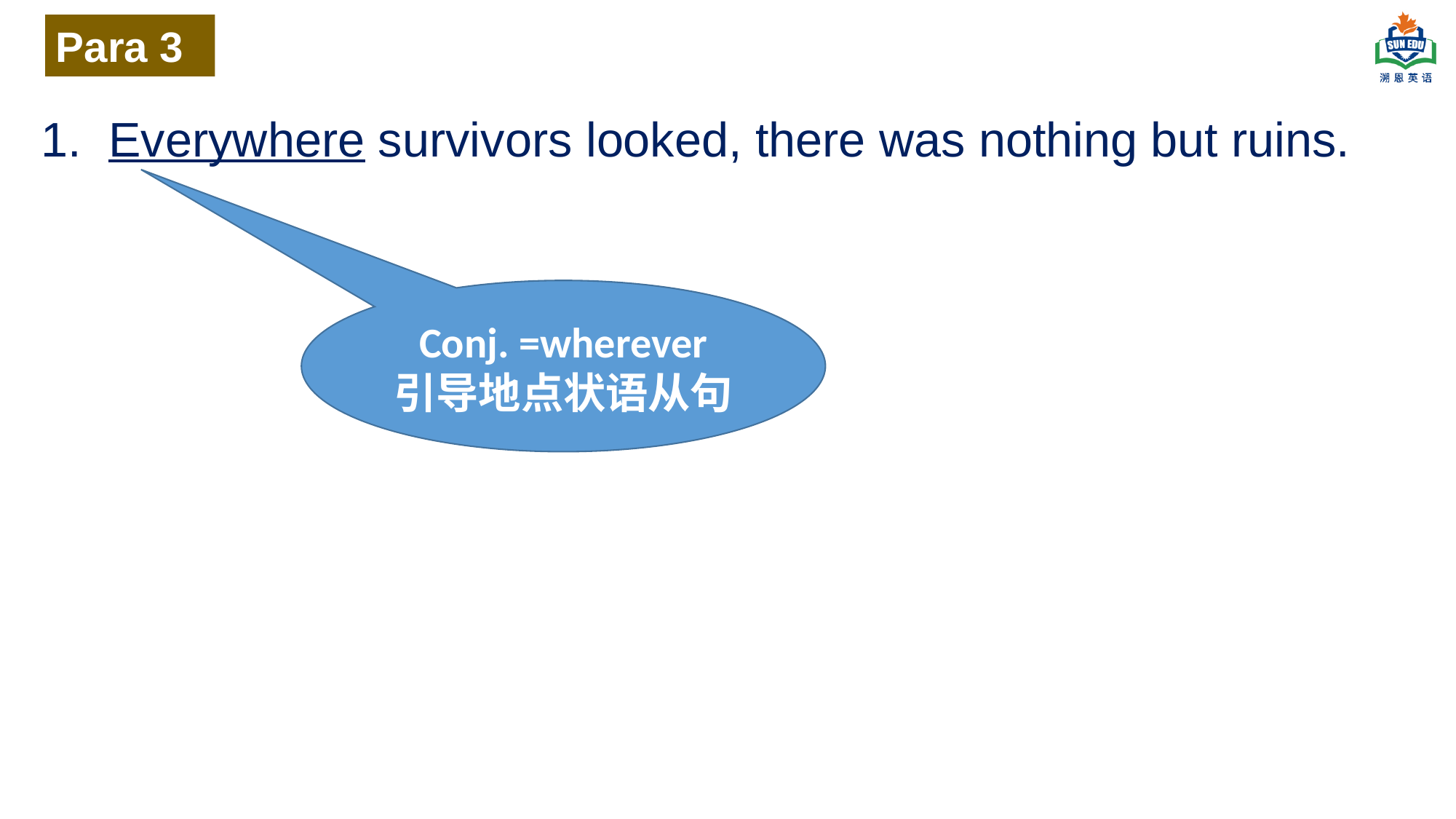

Para 3
1.  Everywhere survivors looked, there was nothing but ruins.
Conj. =wherever 引导地点状语从句